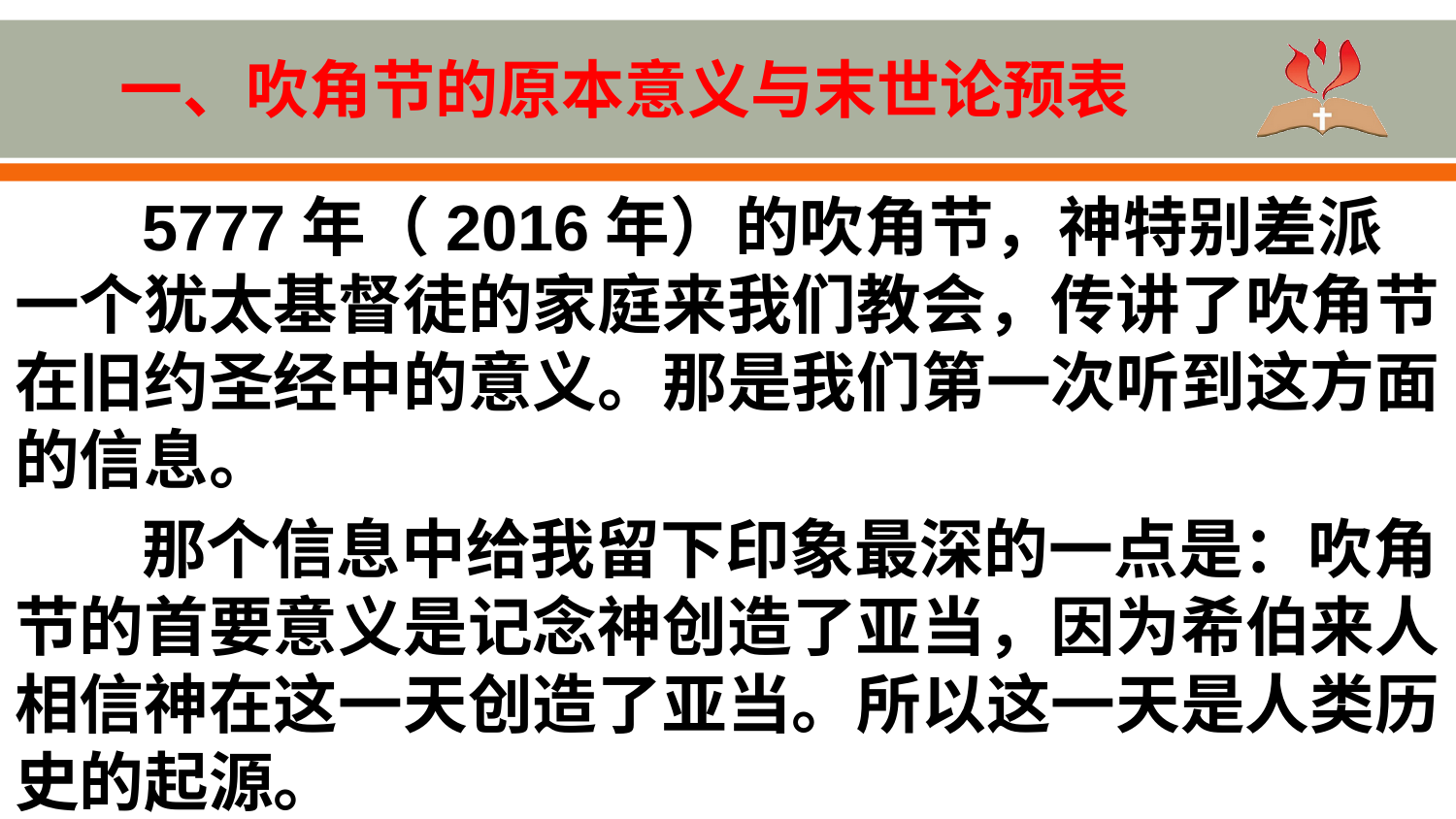

# 一、吹角节的原本意义与末世论预表
5777年（2016年）的吹角节，神特别差派一个犹太基督徒的家庭来我们教会，传讲了吹角节在旧约圣经中的意义。那是我们第一次听到这方面的信息。
那个信息中给我留下印象最深的一点是：吹角节的首要意义是记念神创造了亚当，因为希伯来人相信神在这一天创造了亚当。所以这一天是人类历史的起源。